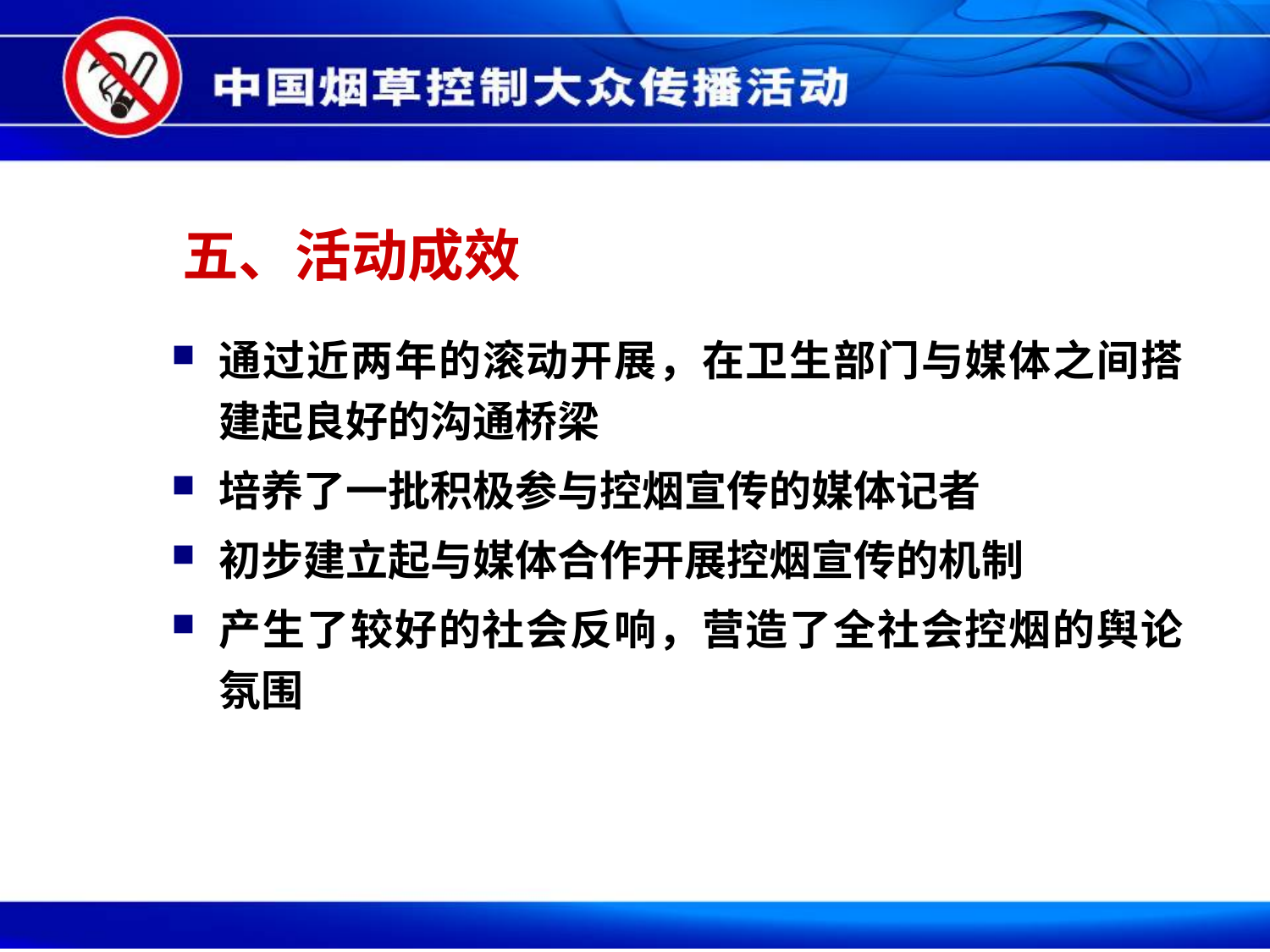

# 五、活动成效
通过近两年的滚动开展，在卫生部门与媒体之间搭建起良好的沟通桥梁
培养了一批积极参与控烟宣传的媒体记者
初步建立起与媒体合作开展控烟宣传的机制
产生了较好的社会反响，营造了全社会控烟的舆论氛围